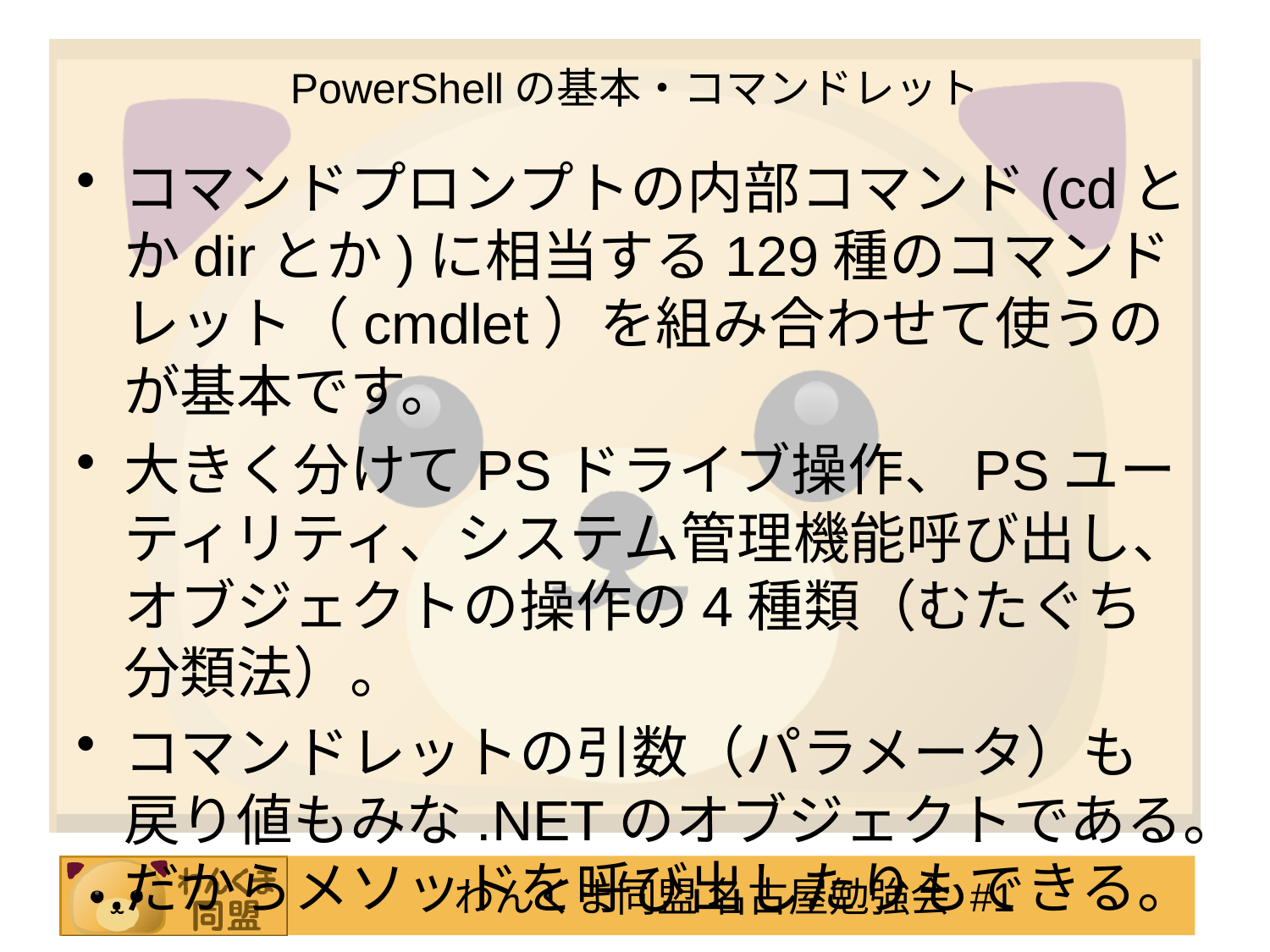

# PowerShellの基本・コマンドレット
コマンドプロンプトの内部コマンド(cdとかdirとか)に相当する129種のコマンドレット（cmdlet）を組み合わせて使うのが基本です。
大きく分けてPSドライブ操作、PSユーティリティ、システム管理機能呼び出し、オブジェクトの操作の4種類（むたぐち分類法）。
コマンドレットの引数（パラメータ）も戻り値もみな.NETのオブジェクトである。だからメソッドを呼び出したりもできる。